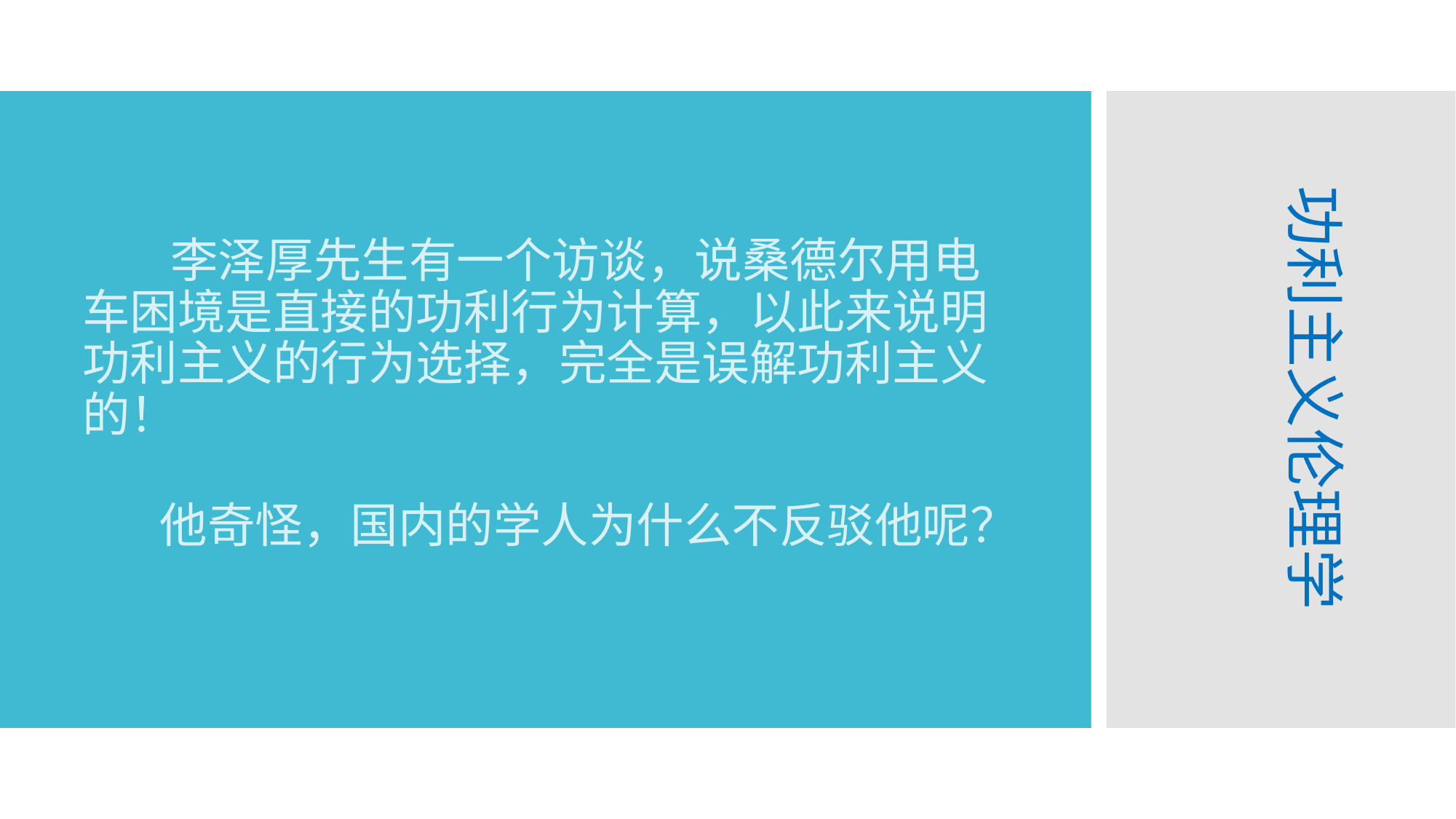

功利主义伦理学
        李泽厚先生有一个访谈，说桑德尔用电车困境是直接的功利行为计算，以此来说明功利主义的行为选择，完全是误解功利主义的！

       他奇怪，国内的学人为什么不反驳他呢？